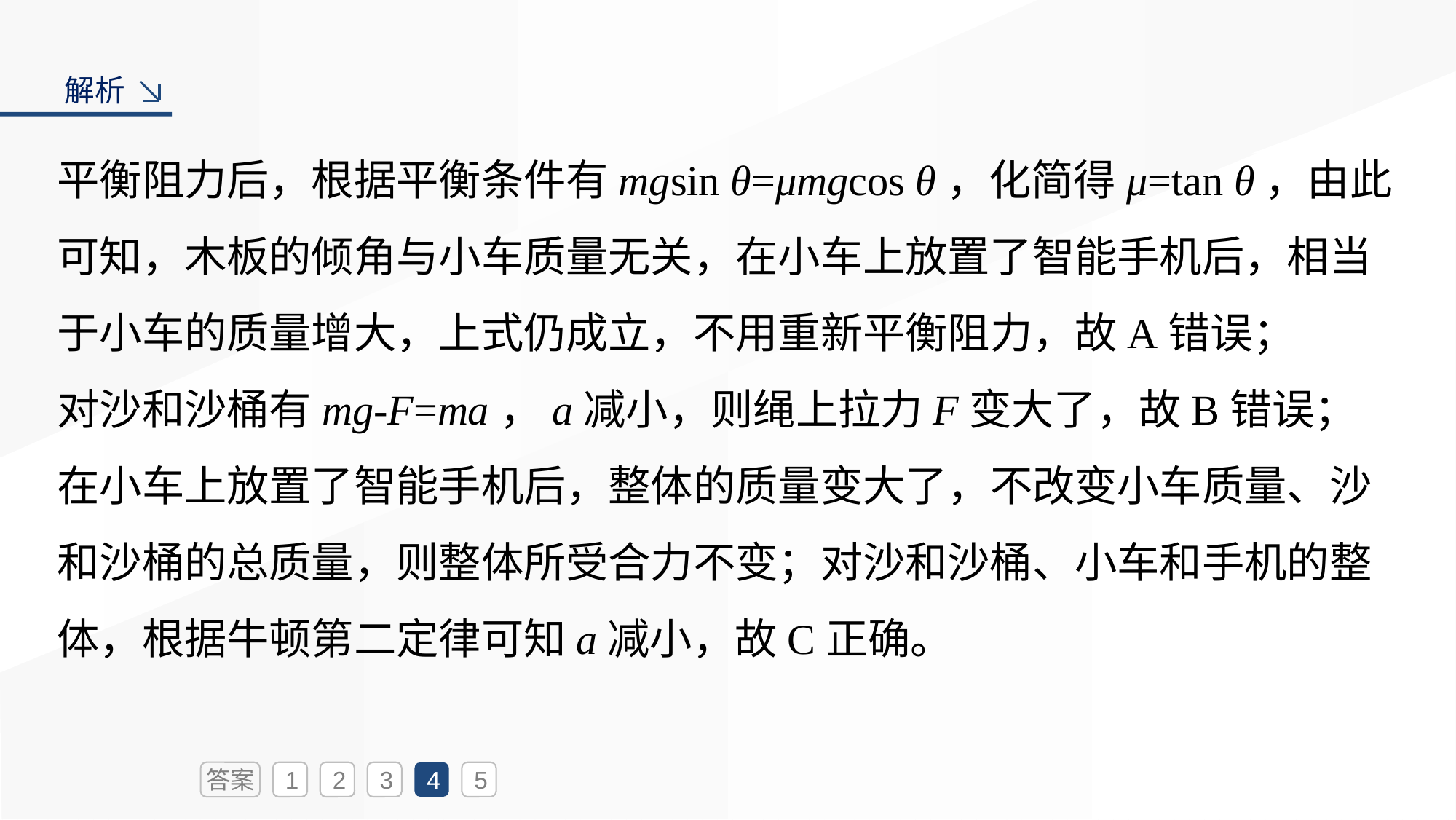

解析

平衡阻力后，根据平衡条件有mgsin θ=μmgcos θ，化简得μ=tan θ，由此可知，木板的倾角与小车质量无关，在小车上放置了智能手机后，相当于小车的质量增大，上式仍成立，不用重新平衡阻力，故A错误；
对沙和沙桶有mg-F=ma，a减小，则绳上拉力F变大了，故B错误；
在小车上放置了智能手机后，整体的质量变大了，不改变小车质量、沙和沙桶的总质量，则整体所受合力不变；对沙和沙桶、小车和手机的整体，根据牛顿第二定律可知a减小，故C正确。
答案
1
2
3
4
5